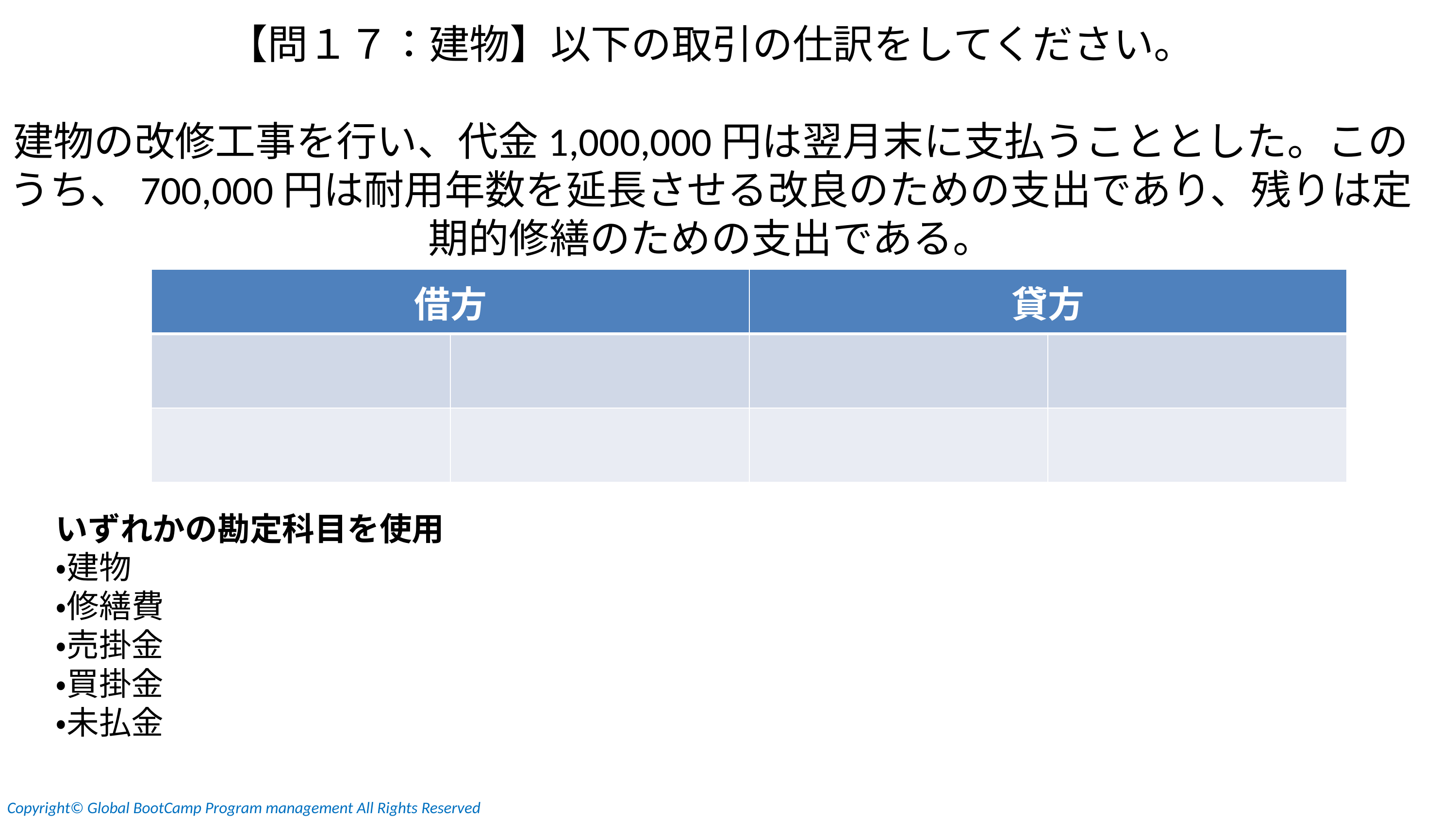

【問１７：建物】以下の取引の仕訳をしてください。

建物の改修工事を行い、代金1,000,000円は翌月末に支払うこととした。このうち、700,000円は耐用年数を延長させる改良のための支出であり、残りは定期的修繕のための支出である。
| 借方 |  | 貸方 |  |
| --- | --- | --- | --- |
|  |  |  |  |
|  |  |  |  |
いずれかの勘定科目を使用
・建物
・修繕費
・売掛金
・買掛金
・未払金